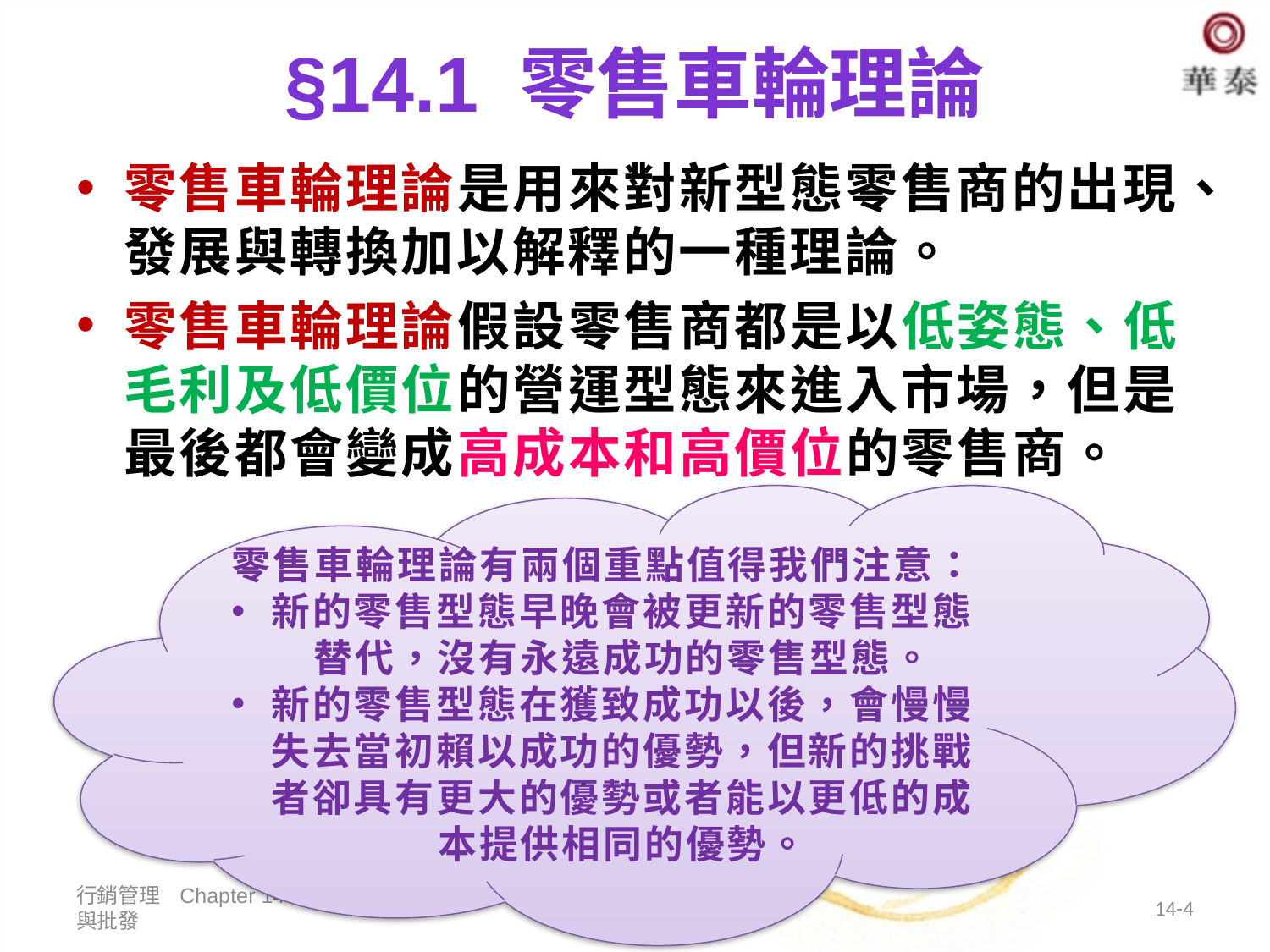

# §14.1 零售車輪理論
零售車輪理論是用來對新型態零售商的出現、發展與轉換加以解釋的一種理論。
零售車輪理論假設零售商都是以低姿態、低毛利及低價位的營運型態來進入市場，但是最後都會變成高成本和高價位的零售商。
零售車輪理論有兩個重點值得我們注意：
新的零售型態早晚會被更新的零售型態替代，沒有永遠成功的零售型態。
新的零售型態在獲致成功以後，會慢慢失去當初賴以成功的優勢，但新的挑戰者卻具有更大的優勢或者能以更低的成本提供相同的優勢。
行銷管理   Chapter 14   零售與批發
14-4